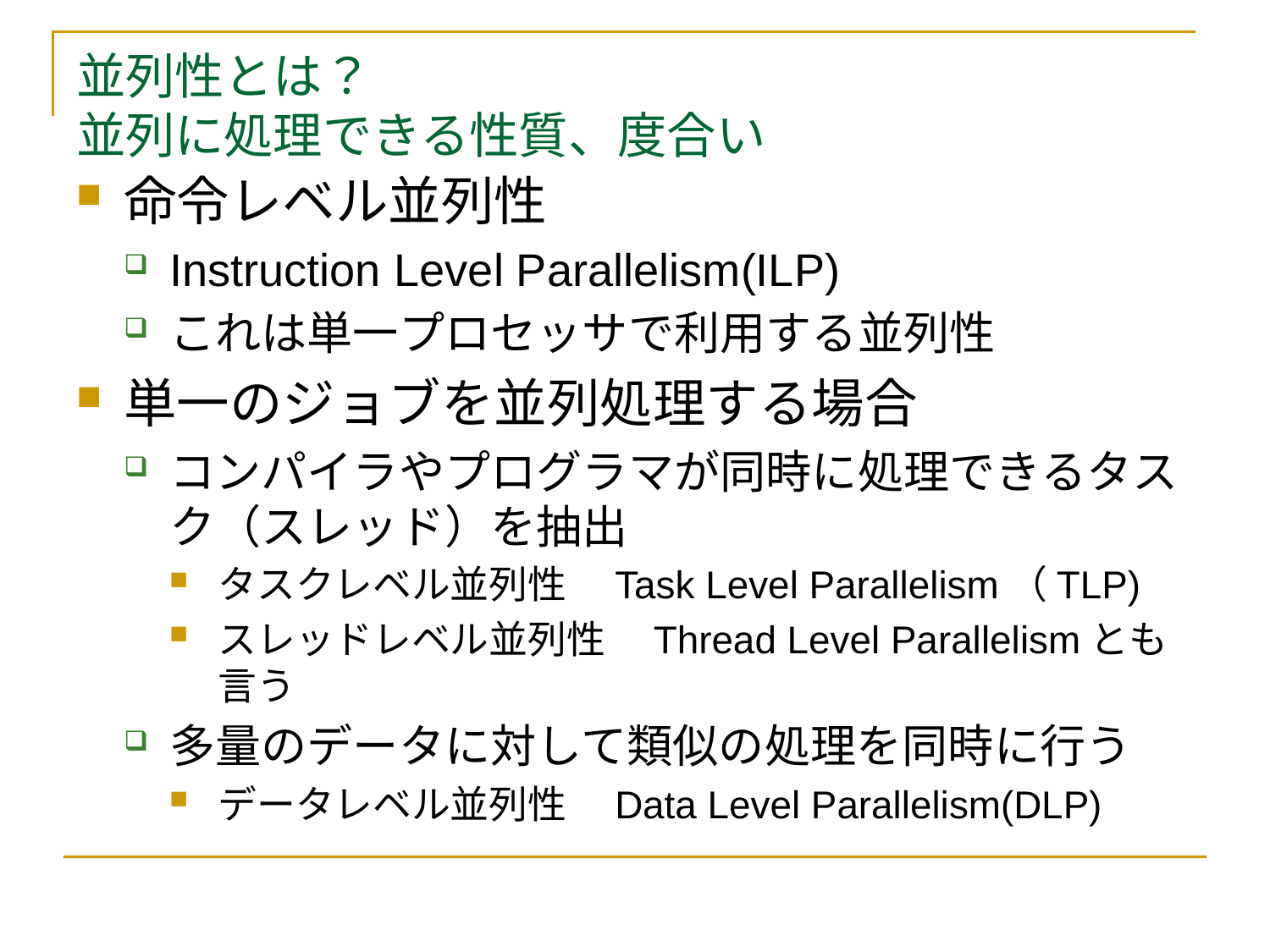

# 並列性とは？　 並列に処理できる性質、度合い
命令レベル並列性
Instruction Level Parallelism(ILP)
これは単一プロセッサで利用する並列性
単一のジョブを並列処理する場合
コンパイラやプログラマが同時に処理できるタスク（スレッド）を抽出
タスクレベル並列性　Task Level Parallelism（TLP)
スレッドレベル並列性　Thread Level Parallelismとも言う
多量のデータに対して類似の処理を同時に行う
データレベル並列性　Data Level Parallelism(DLP)